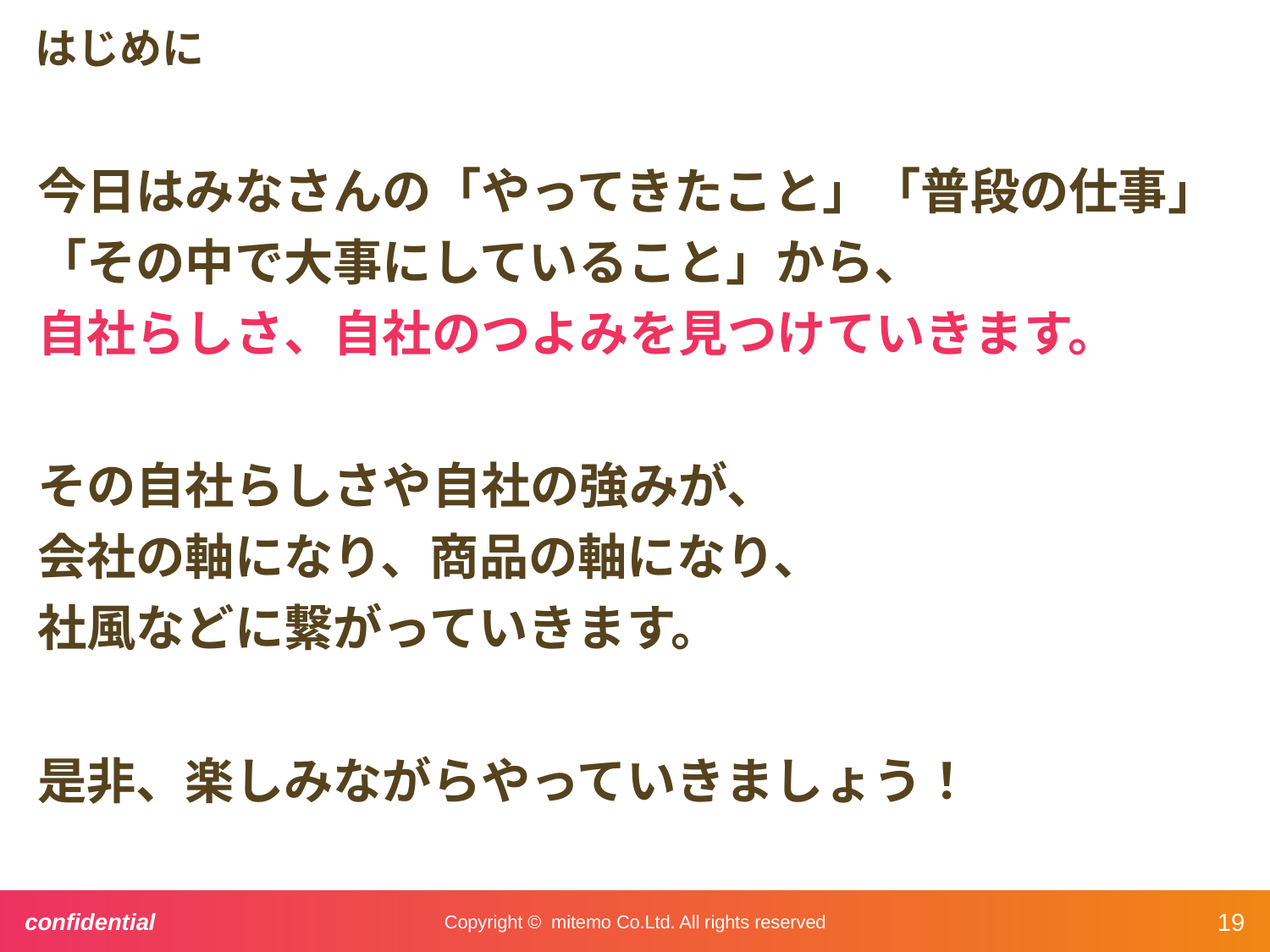

# はじめに
今日はみなさんの「やってきたこと」「普段の仕事」「その中で大事にしていること」から、
自社らしさ、自社のつよみを見つけていきます。

その自社らしさや自社の強みが、
会社の軸になり、商品の軸になり、
社風などに繋がっていきます。

是非、楽しみながらやっていきましょう！